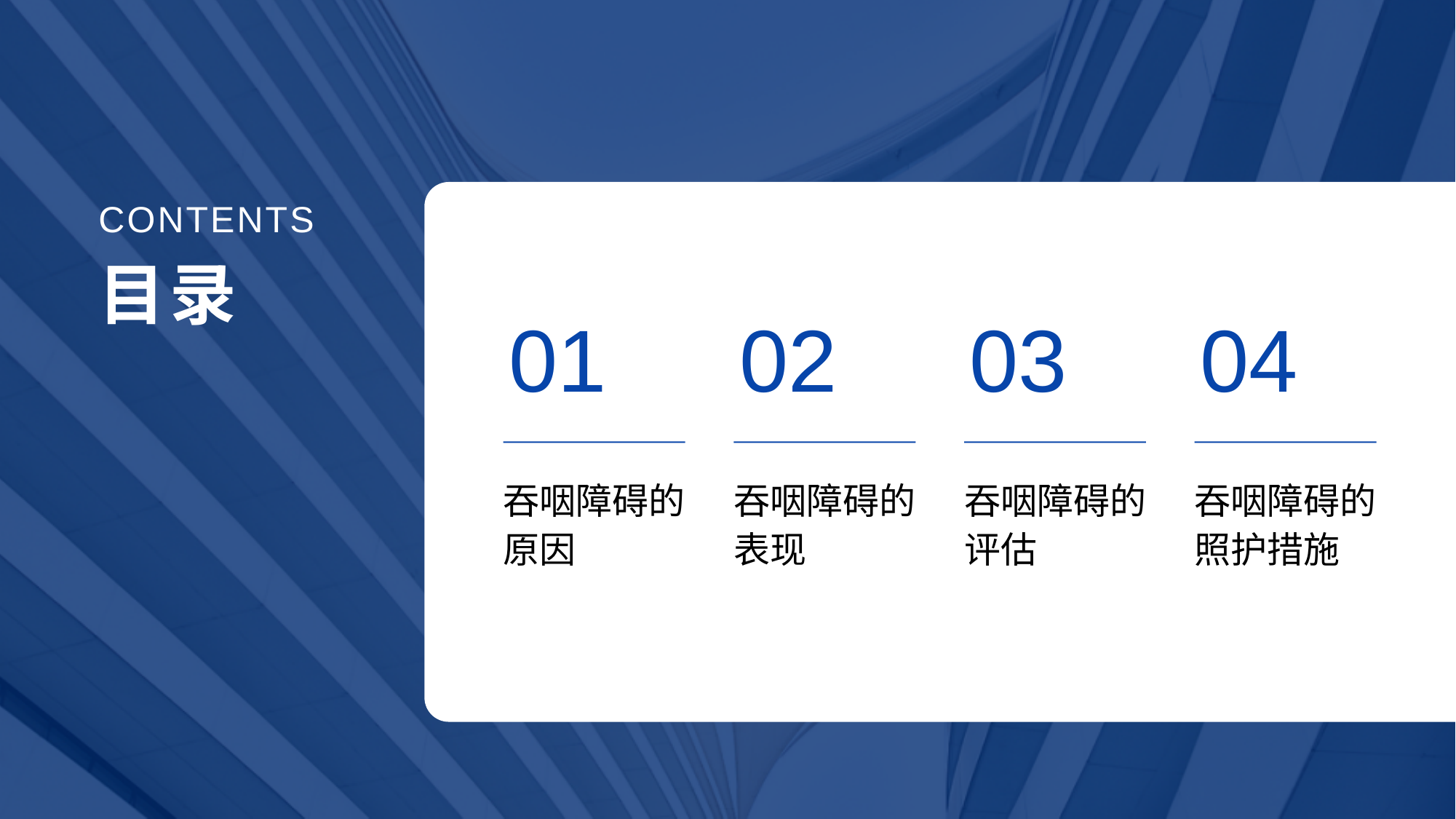

CONTENTS
目录
01
02
03
04

吞咽障碍的原因
吞咽障碍的表现
吞咽障碍的评估
吞咽障碍的照护措施